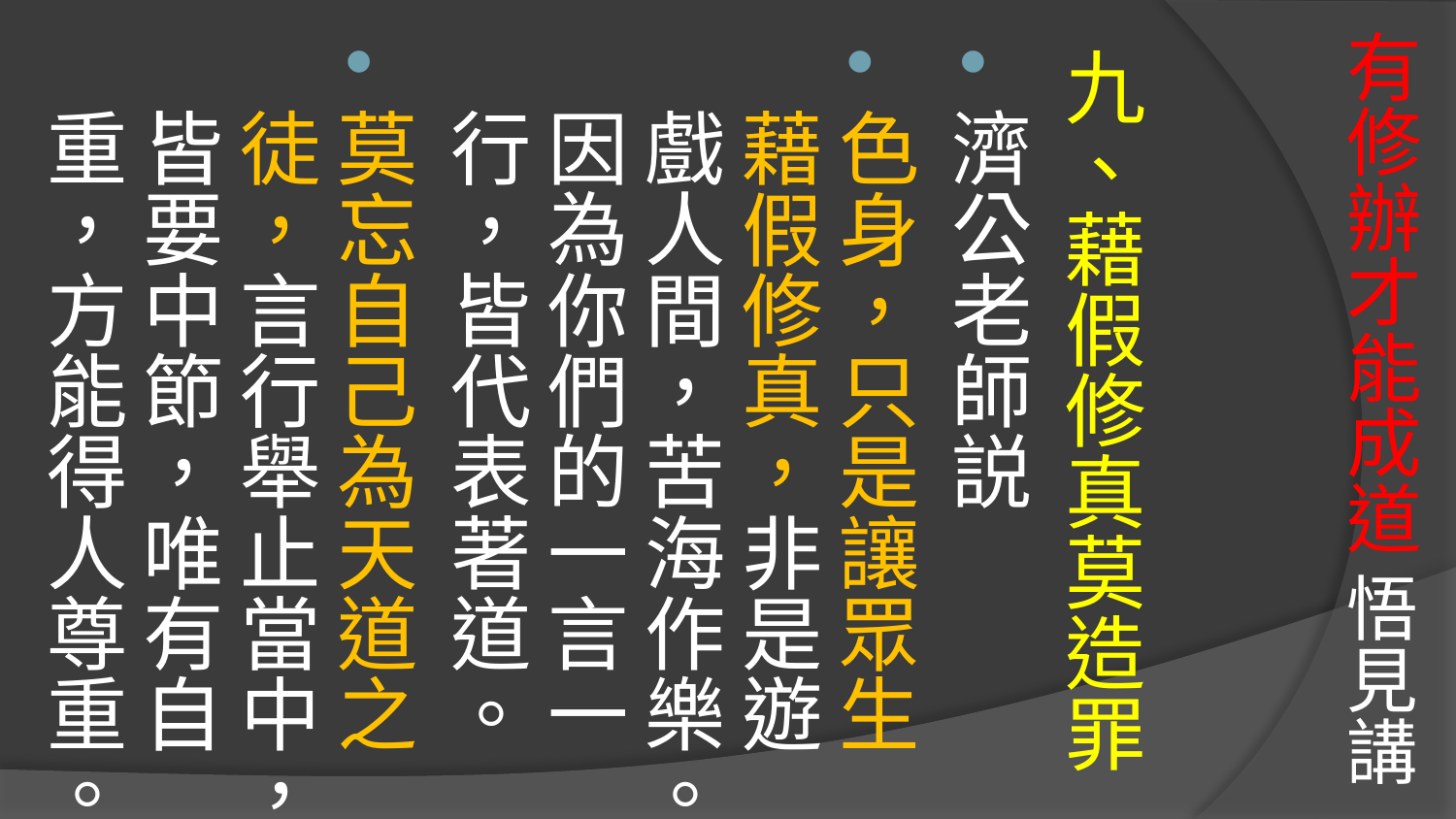

# 有修辦才能成道 悟見講
九、藉假修真莫造罪
濟公老師説
色身，只是讓眾生藉假修真，非是遊戲人間，苦海作樂。因為你們的一言一行，皆代表著道。
莫忘自己為天道之徒，言行舉止當中，皆要中節，唯有自重，方能得人尊重。